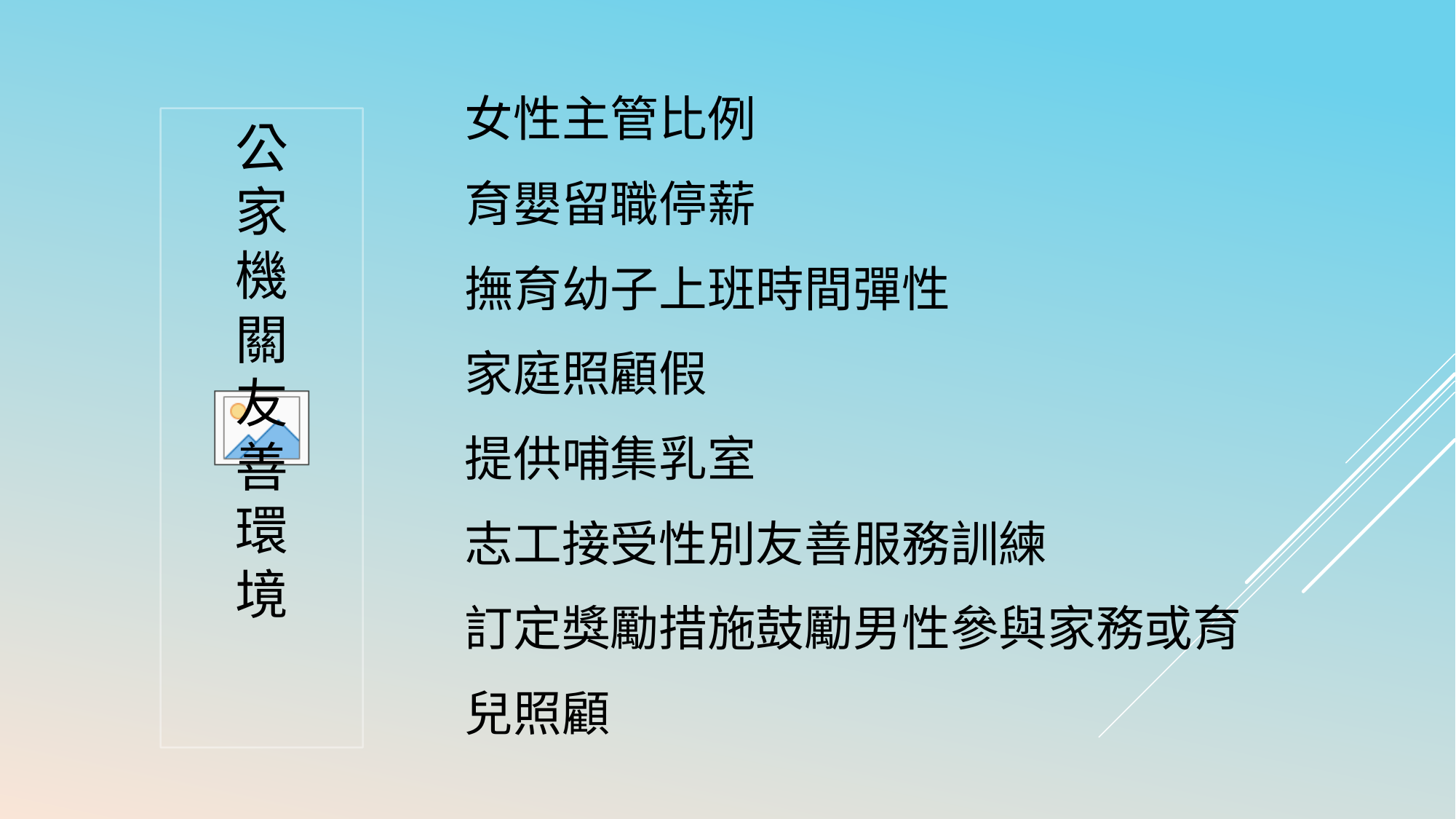

# 女性主管比例 育嬰留職停薪 撫育幼子上班時間彈性 家庭照顧假 提供哺集乳室 志工接受性別友善服務訓練 訂定獎勵措施鼓勵男性參與家務或育 兒照顧
公
家
機
關
友
善
環
境